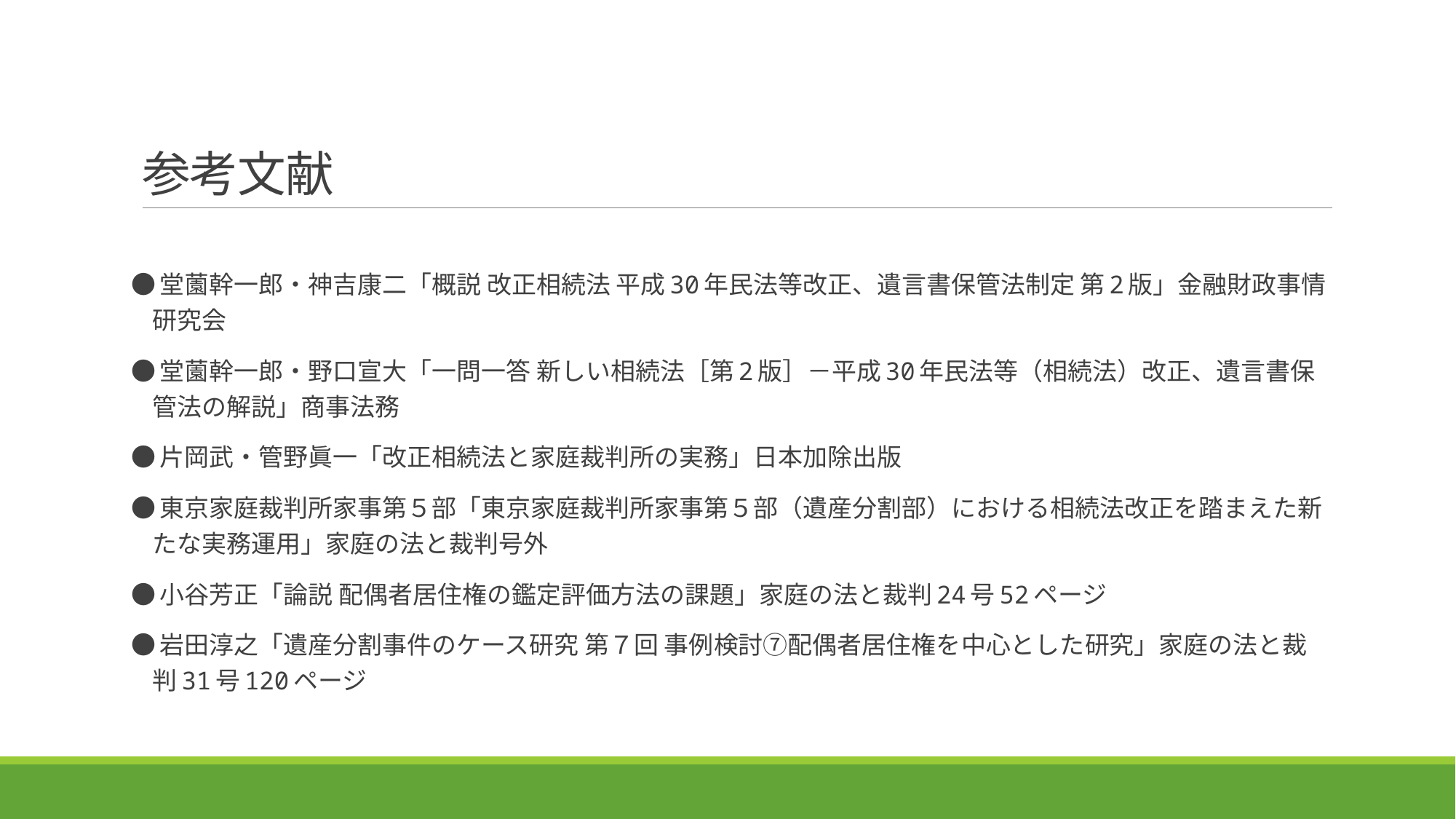

# 参考文献

●堂薗幹一郎・神吉康二「概説 改正相続法 平成30年民法等改正、遺言書保管法制定 第2版」金融財政事情研究会
●堂薗幹一郎・野口宣大「一問一答 新しい相続法［第2版］－平成30年民法等（相続法）改正、遺言書保管法の解説」商事法務
●片岡武・管野眞一「改正相続法と家庭裁判所の実務」日本加除出版
●東京家庭裁判所家事第５部「東京家庭裁判所家事第５部（遺産分割部）における相続法改正を踏まえた新たな実務運用」家庭の法と裁判号外
●小谷芳正「論説 配偶者居住権の鑑定評価方法の課題」家庭の法と裁判24号52ページ
●岩田淳之「遺産分割事件のケース研究 第７回 事例検討⑦配偶者居住権を中心とした研究」家庭の法と裁判31号120ページ